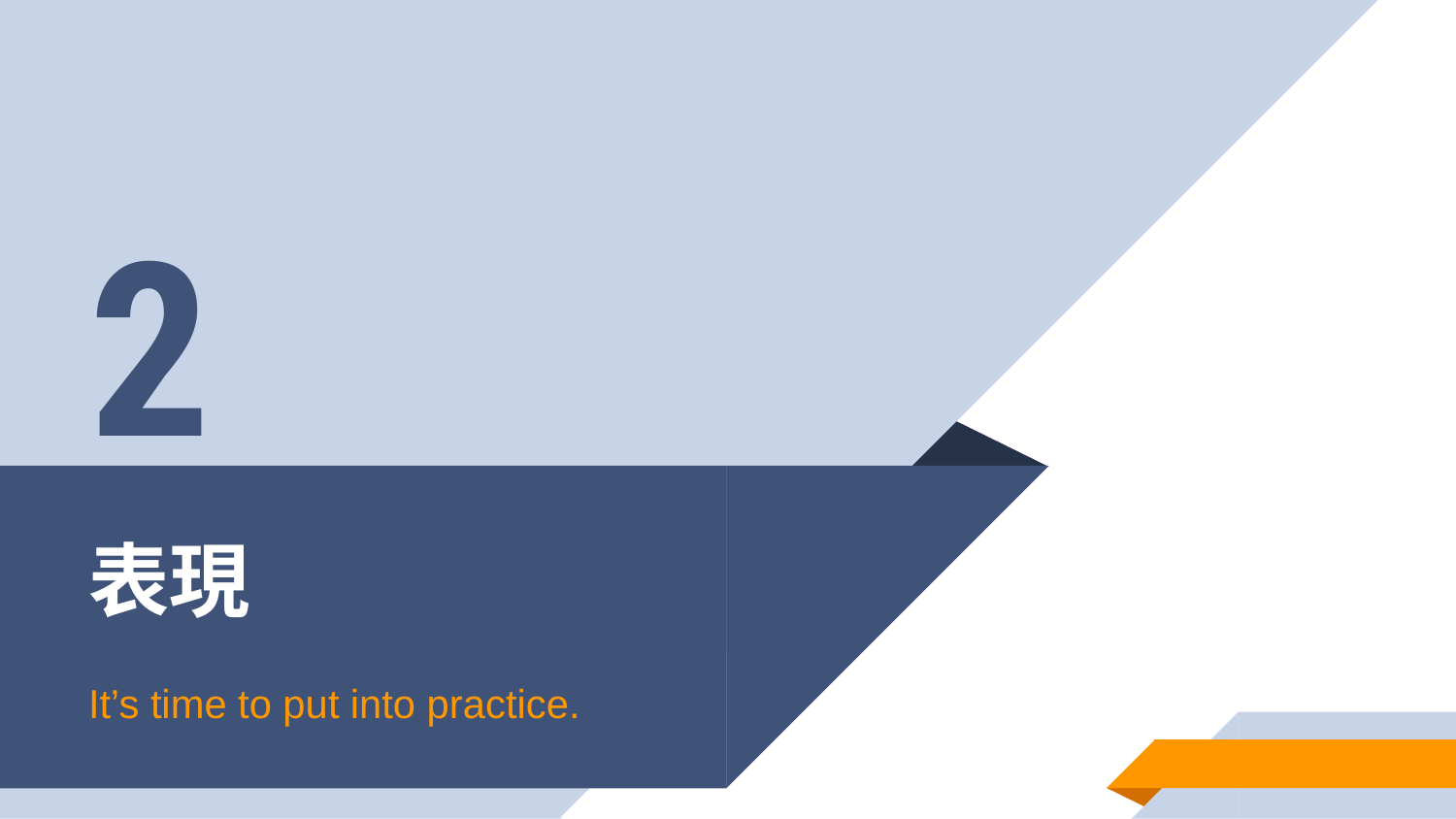

2
# 表現
It’s time to put into practice.